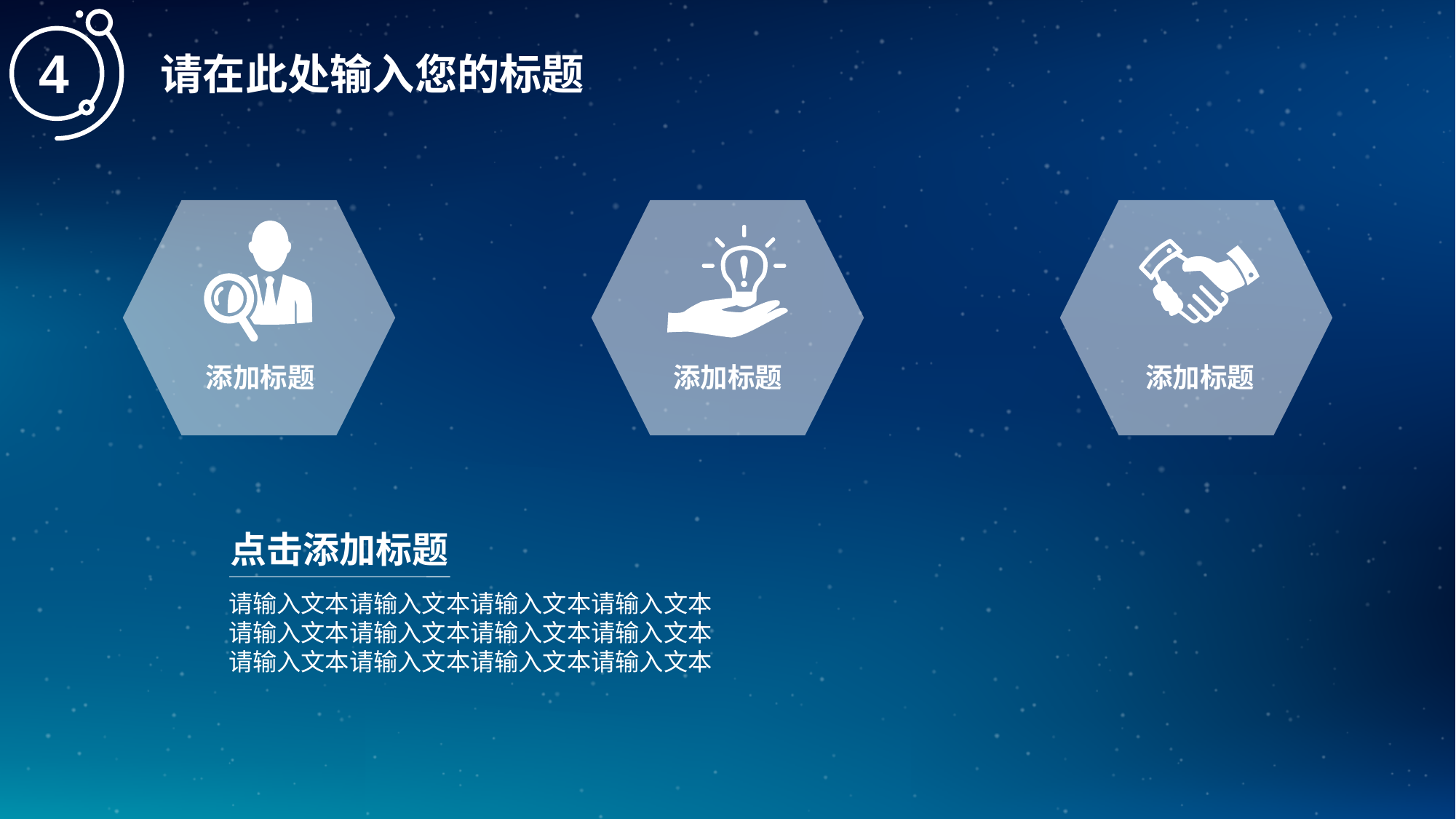

4

请在此处输入您的标题

添加标题
添加标题
添加标题
点击添加标题

请输入文本请输入文本请输入文本请输入文本
请输入文本请输入文本请输入文本请输入文本
请输入文本请输入文本请输入文本请输入文本